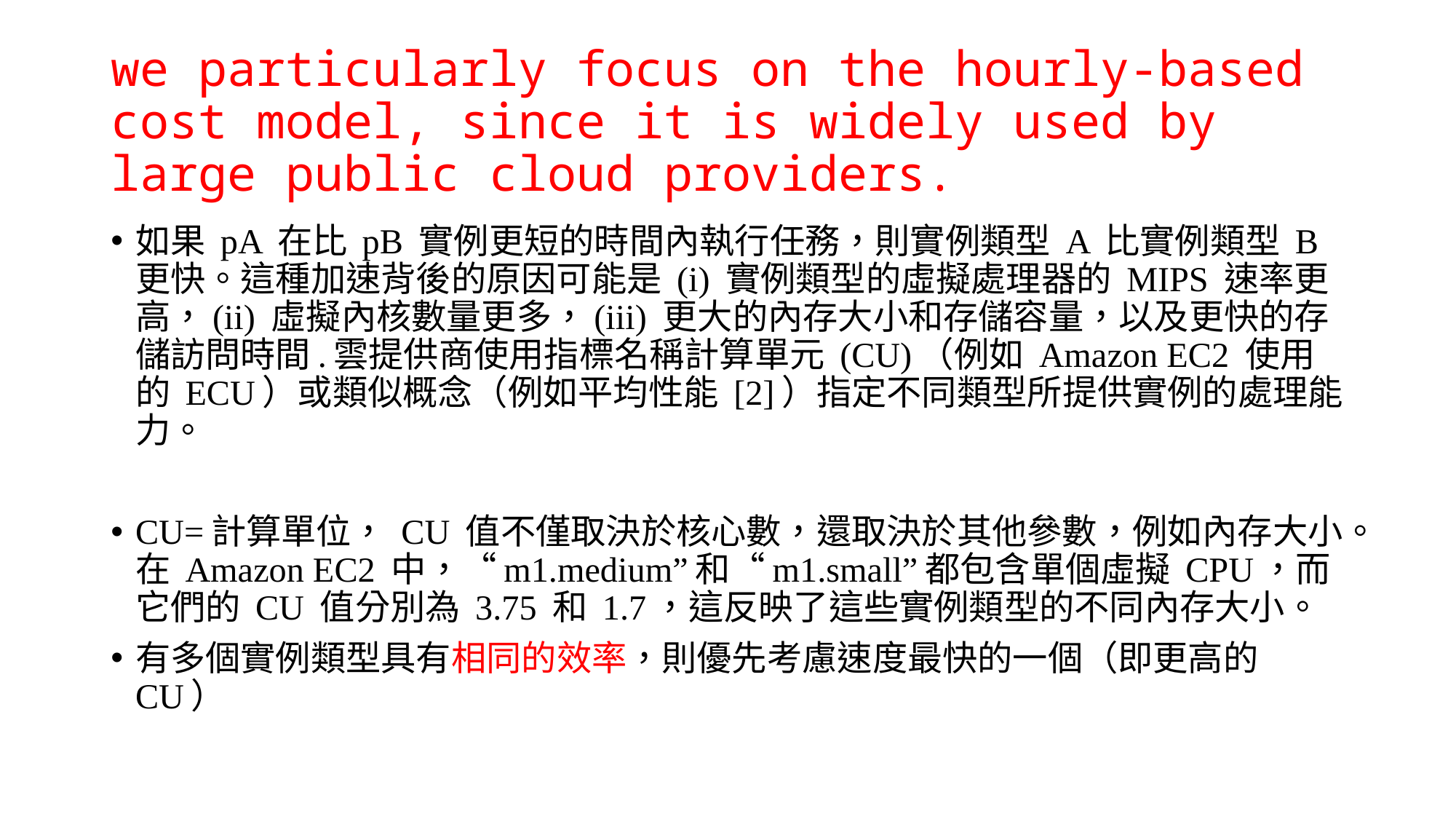

# we particularly focus on the hourly-based cost model, since it is widely used by large public cloud providers.
如果 pA 在比 pB 實例更短的時間內執行任務，則實例類型 A 比實例類型 B 更快。這種加速背後的原因可能是 (i) 實例類型的虛擬處理器的 MIPS 速率更高，(ii) 虛擬內核數量更多，(iii) 更大的內存大小和存儲容量，以及更快的存儲訪問時間.雲提供商使用指標名稱計算單元 (CU)（例如 Amazon EC2 使用的 ECU）或類似概念（例如平均性能 [2]）指定不同類型所提供實例的處理能力。

CU=計算單位， CU 值不僅取決於核心數，還取決於其他參數，例如內存大小。在 Amazon EC2 中，“m1.medium”和“m1.small”都包含單個虛擬 CPU，而它們的 CU 值分別為 3.75 和 1.7，這反映了這些實例類型的不同內存大小。
有多個實例類型具有相同的效率，則優先考慮速度最快的一個（即更高的 CU）